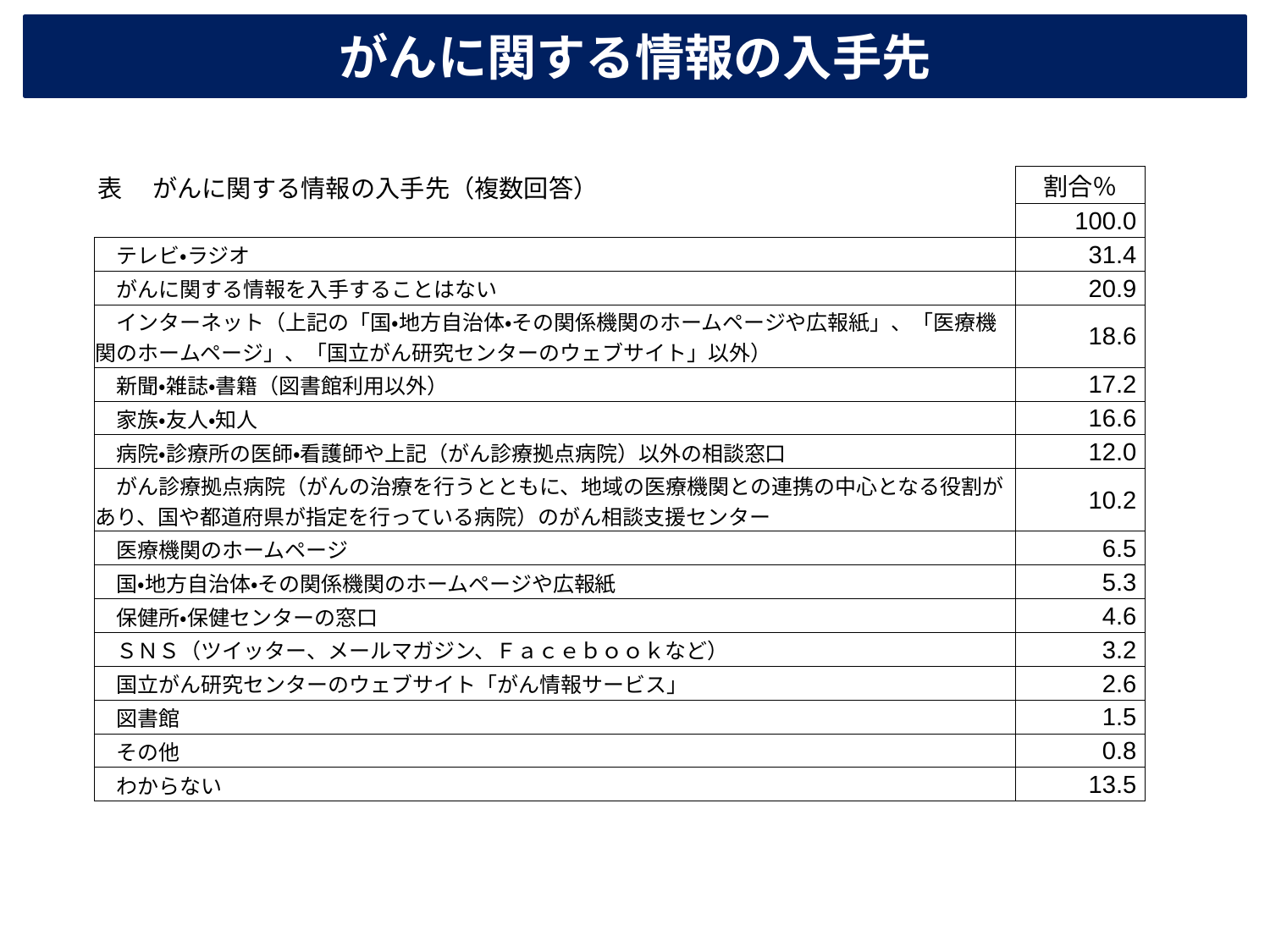

がんに関する情報の入手先
表 　がんに関する情報の入手先（複数回答）
|  | 割合％ |
| --- | --- |
|  | 100.0 |
| テレビ・ラジオ | 31.4 |
| がんに関する情報を入手することはない | 20.9 |
| インターネット（上記の「国・地方自治体・その関係機関のホームページや広報紙」、「医療機関のホームページ」、「国立がん研究センターのウェブサイト」以外） | 18.6 |
| 新聞・雑誌・書籍（図書館利用以外） | 17.2 |
| 家族・友人・知人 | 16.6 |
| 病院・診療所の医師・看護師や上記（がん診療拠点病院）以外の相談窓口 | 12.0 |
| がん診療拠点病院（がんの治療を行うとともに、地域の医療機関との連携の中心となる役割があり、国や都道府県が指定を行っている病院）のがん相談支援センター | 10.2 |
| 医療機関のホームページ | 6.5 |
| 国・地方自治体・その関係機関のホームページや広報紙 | 5.3 |
| 保健所・保健センターの窓口 | 4.6 |
| ＳＮＳ（ツイッター、メールマガジン、Ｆａｃｅｂｏｏｋなど） | 3.2 |
| 国立がん研究センターのウェブサイト「がん情報サービス」 | 2.6 |
| 図書館 | 1.5 |
| その他 | 0.8 |
| わからない | 13.5 |